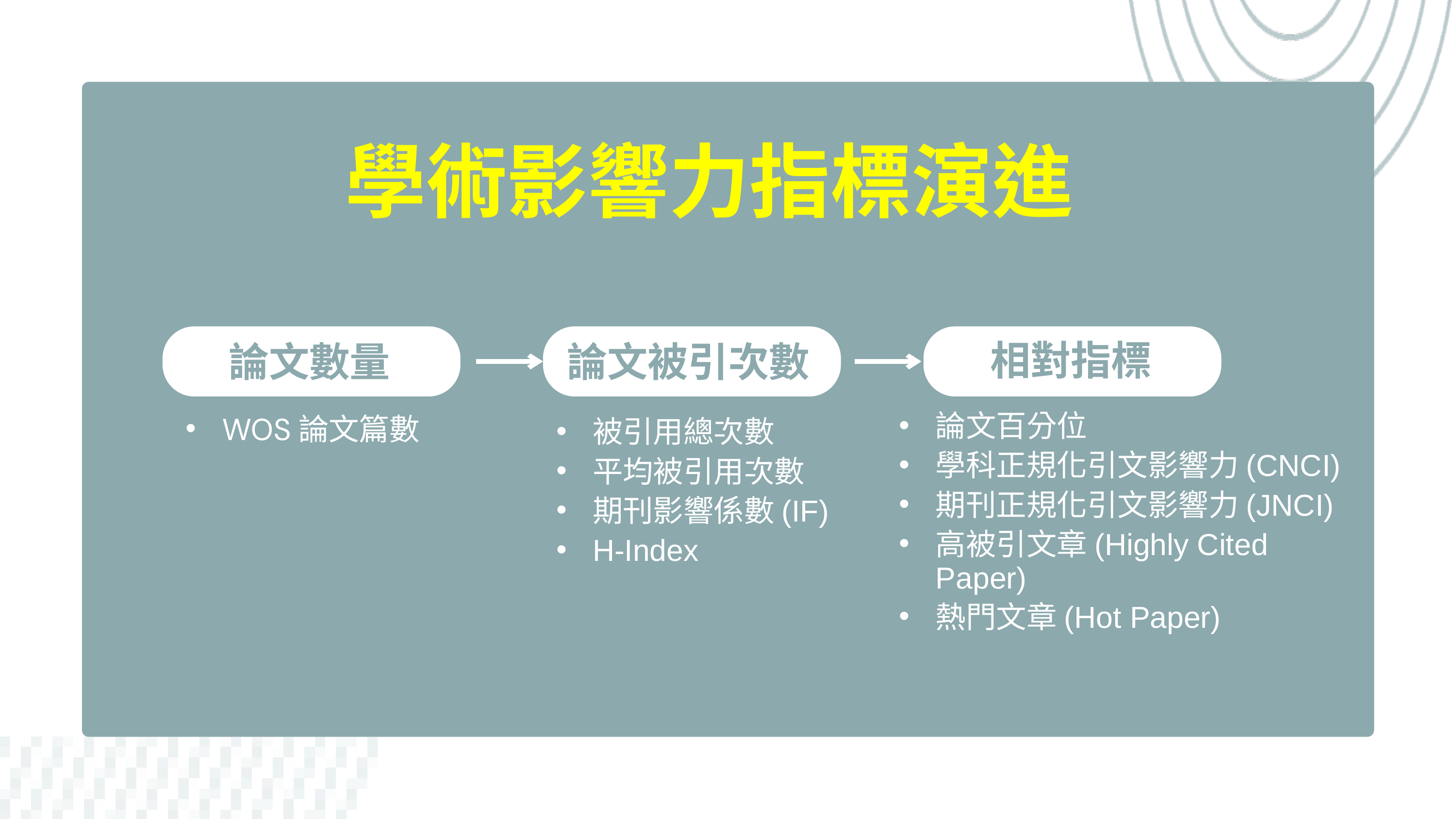

學術影響力指標演進

論文被引次數
被引用總次數
平均被引用次數
期刊影響係數(IF)
H-Index

相對指標
論文數量
論文百分位
學科正規化引文影響力(CNCI)
期刊正規化引文影響力(JNCI)
高被引文章(Highly Cited Paper)
熱門文章(Hot Paper)
WOS論文篇數